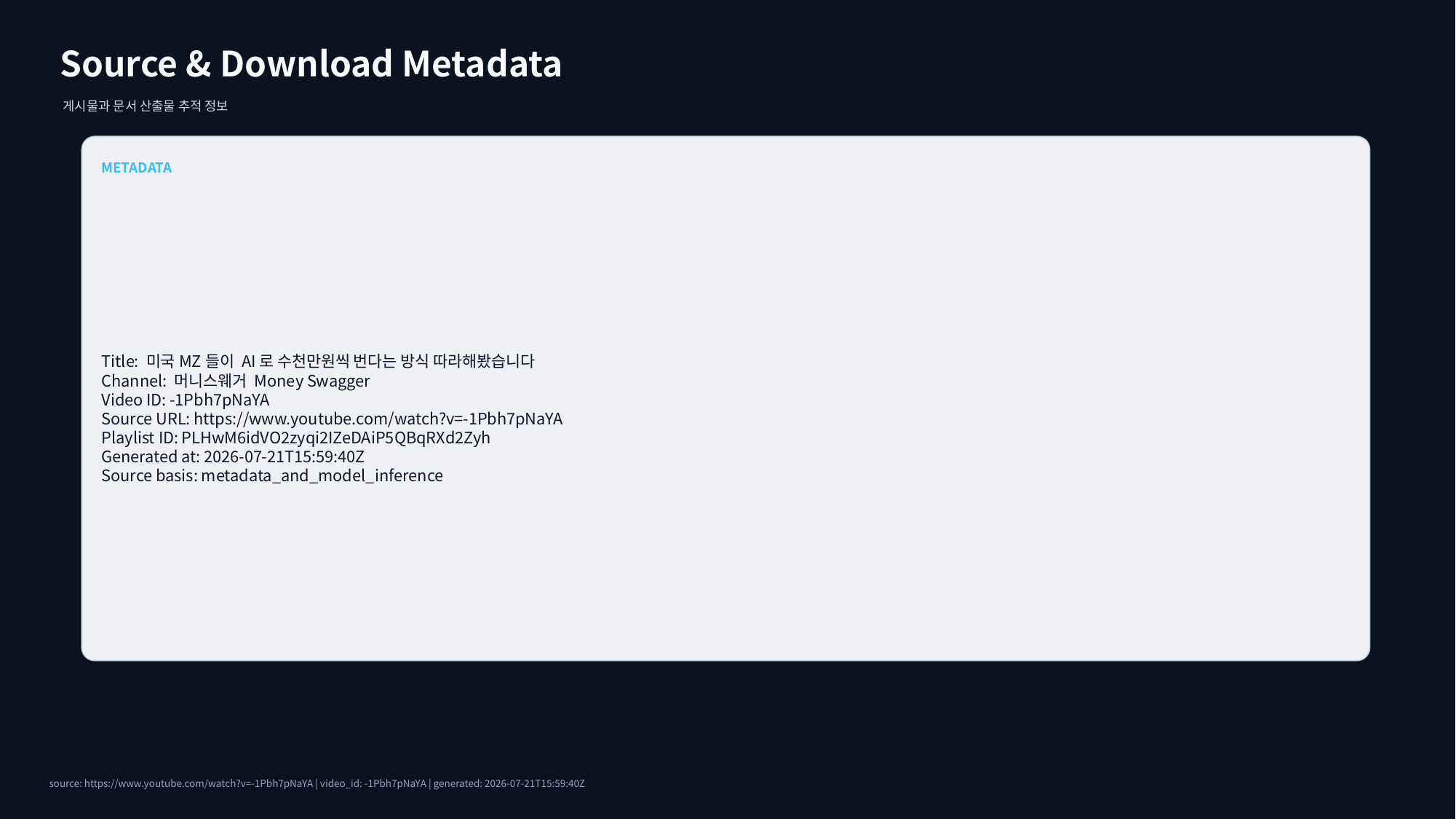

Source & Download Metadata
게시물과 문서 산출물 추적 정보

METADATA
Title: 미국MZ들이 AI로 수천만원씩 번다는 방식 따라해봤습니다
Channel: 머니스웨거 Money Swagger
Video ID: -1Pbh7pNaYA
Source URL: https://www.youtube.com/watch?v=-1Pbh7pNaYA
Playlist ID: PLHwM6idVO2zyqi2IZeDAiP5QBqRXd2Zyh
Generated at: 2026-07-21T15:59:40Z
Source basis: metadata_and_model_inference
source: https://www.youtube.com/watch?v=-1Pbh7pNaYA | video_id: -1Pbh7pNaYA | generated: 2026-07-21T15:59:40Z